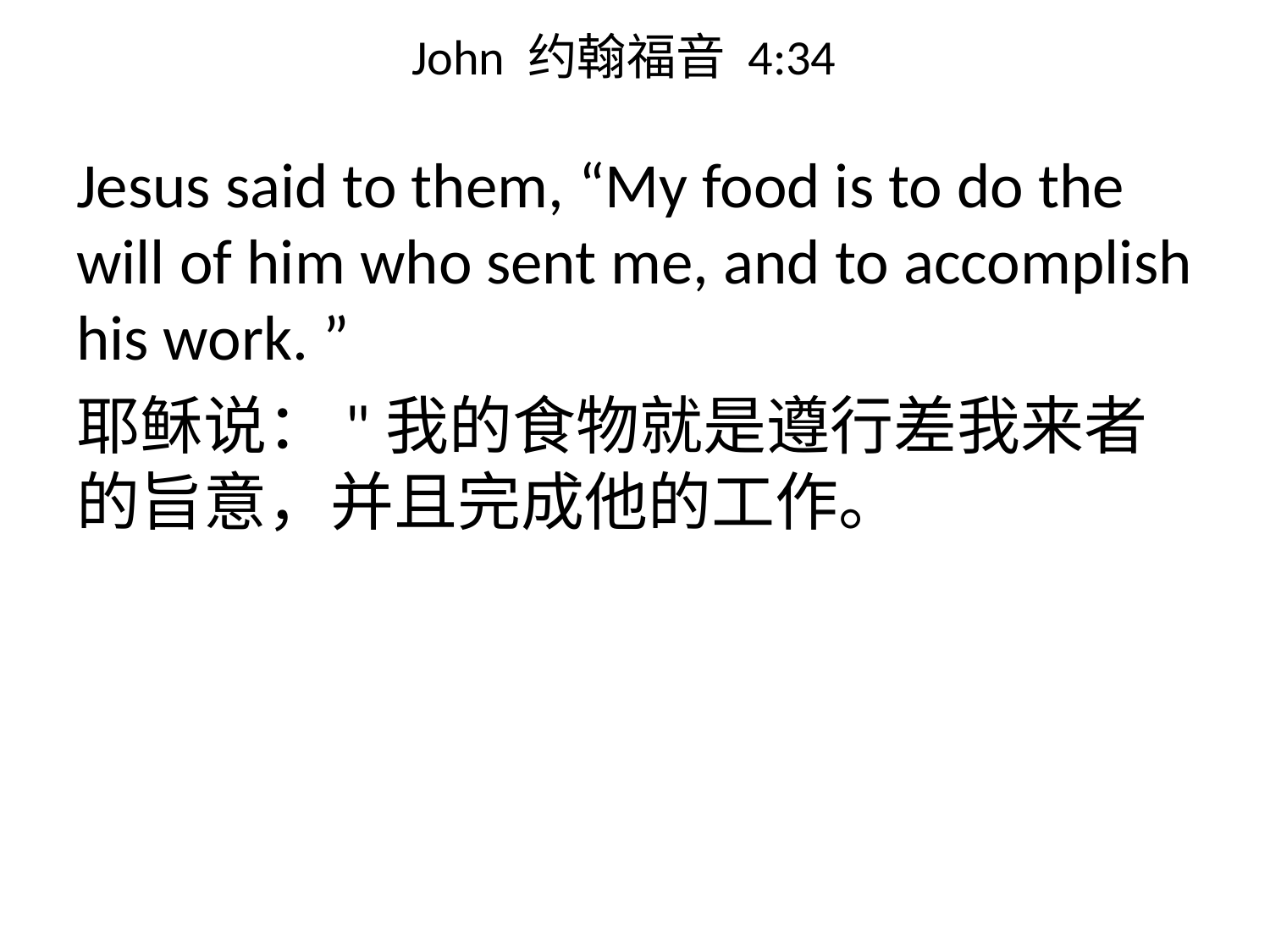

# John 约翰福音 4:34
Jesus said to them, “My food is to do the will of him who sent me, and to accomplish his work. ”
耶稣说："我的食物就是遵行差我来者的旨意，并且完成他的工作。